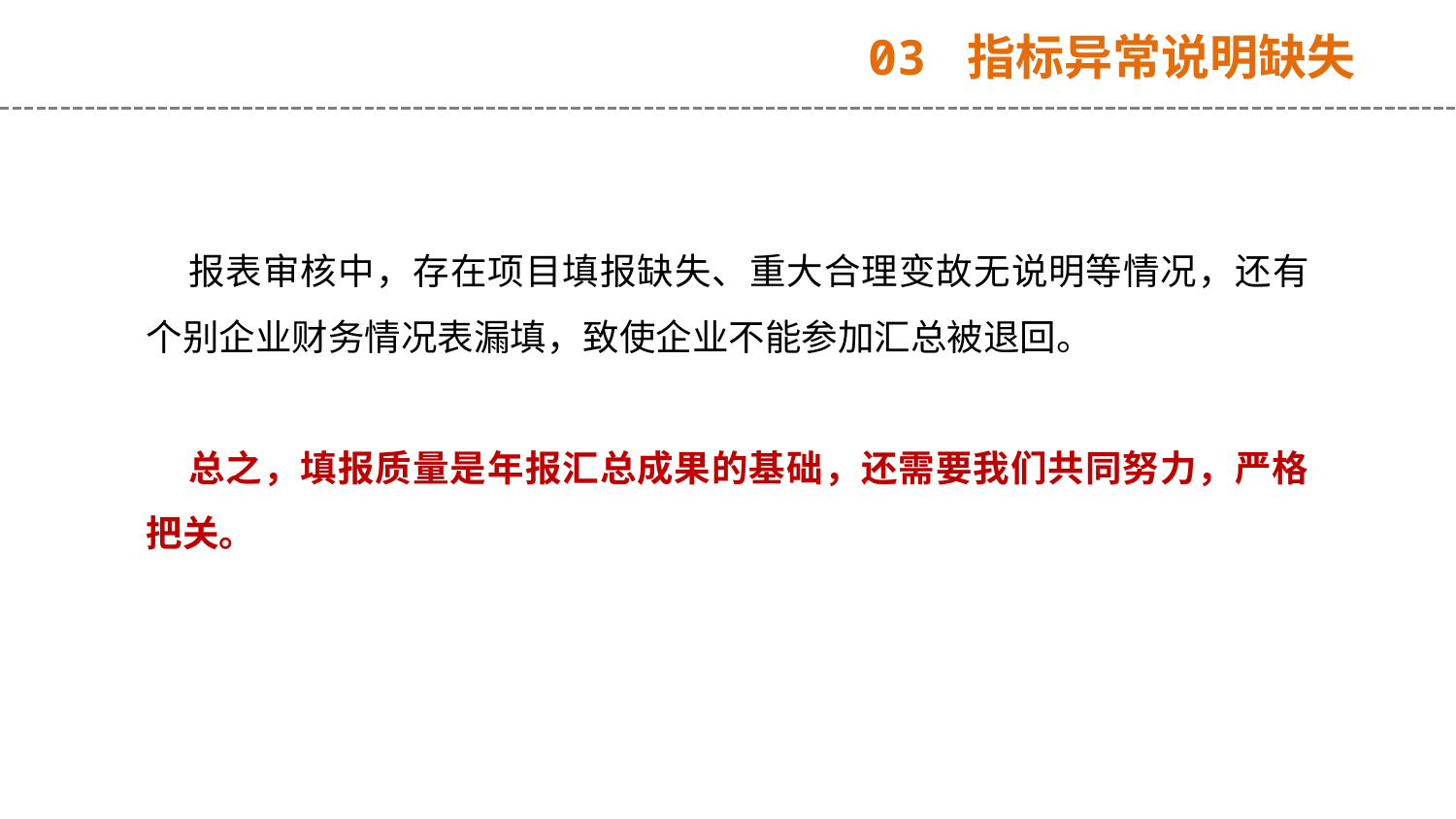

03 指标异常说明缺失

报表审核中，存在项目填报缺失、重大合理变故无说明等情况，还有个别企业财务情况表漏填，致使企业不能参加汇总被退回。

总之，填报质量是年报汇总成果的基础，还需要我们共同努力，严格把关。
10